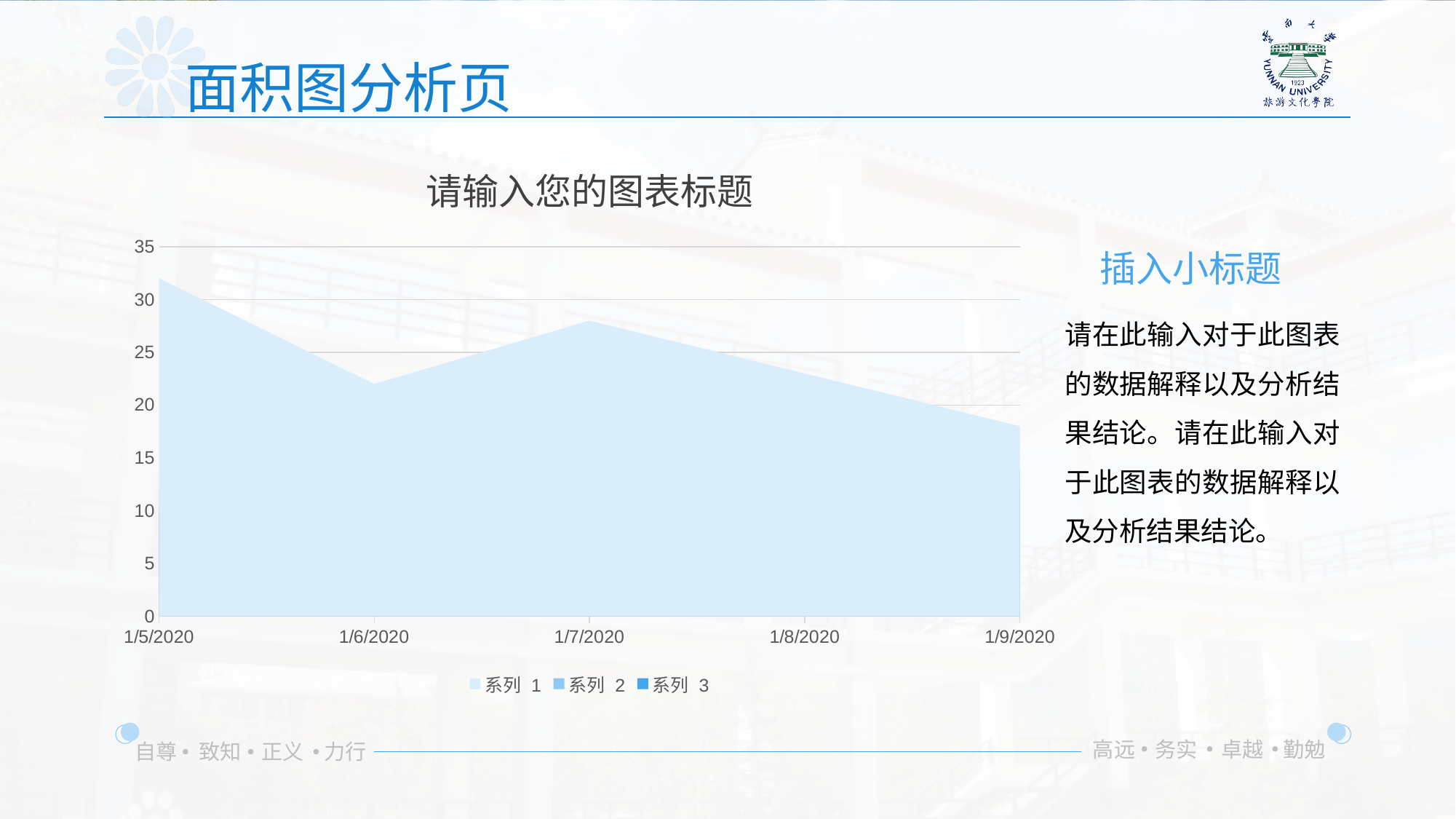

面积图分析页

### Chart: 请输入您的图表标题

| Category | 系列 1 | 系列 2 | 系列 3 |
|---|---|---|---|
| 43835 | 32.0 | 12.0 | 10.0 |
| 43836 | 22.0 | 12.0 | 8.0 |
| 43837 | 28.0 | 23.0 | 7.0 |
| 43838 | 23.0 | 18.0 | 14.0 |
| 43839 | 18.0 | 14.0 | 12.0 |
插入小标题
请在此输入对于此图表的数据解释以及分析结果结论。请在此输入对于此图表的数据解释以及分析结果结论。